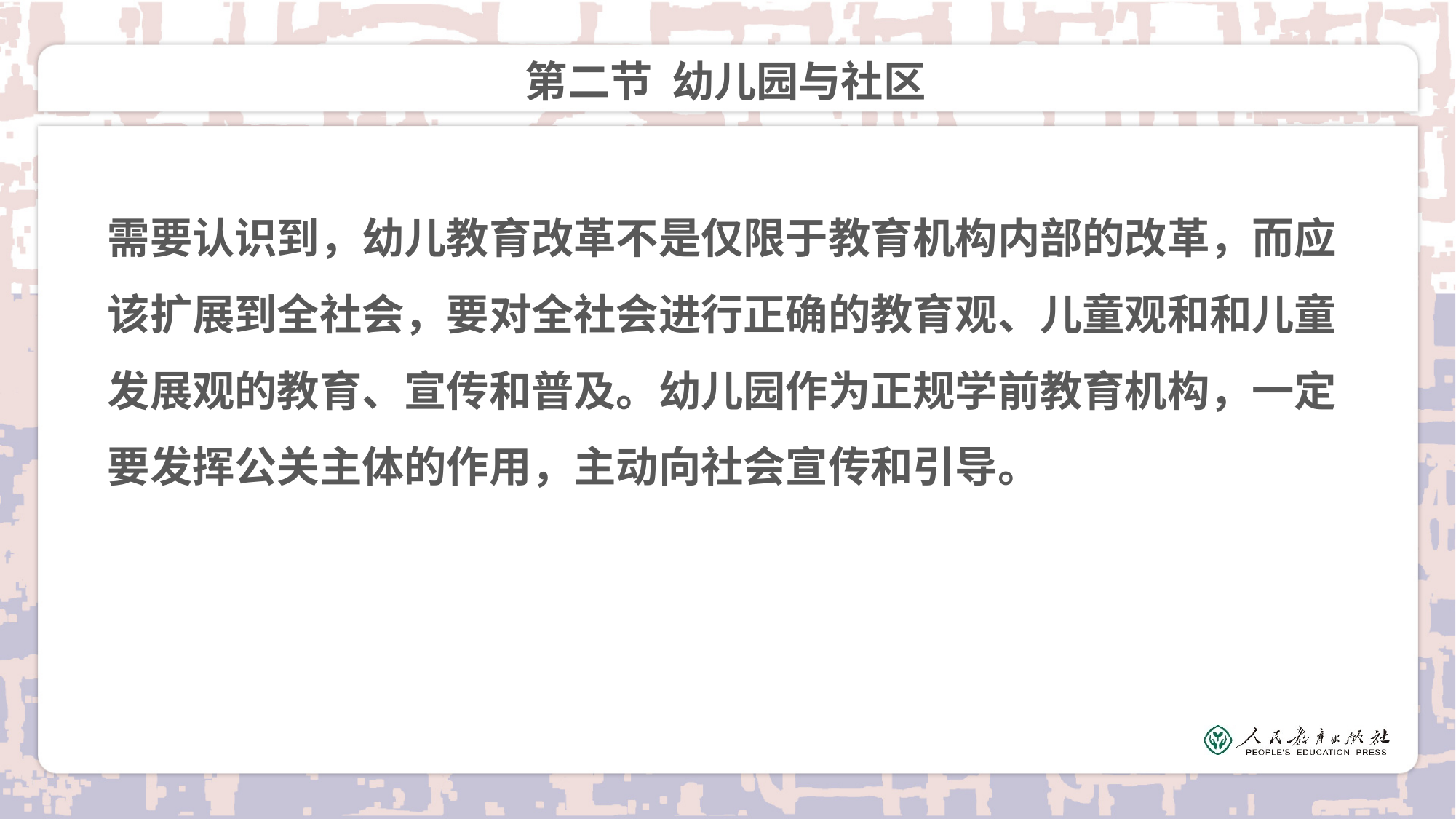

# 第二节  幼儿园与社区
需要认识到，幼儿教育改革不是仅限于教育机构内部的改革，而应该扩展到全社会，要对全社会进行正确的教育观、儿童观和和儿童发展观的教育、宣传和普及。幼儿园作为正规学前教育机构，一定要发挥公关主体的作用，主动向社会宣传和引导。